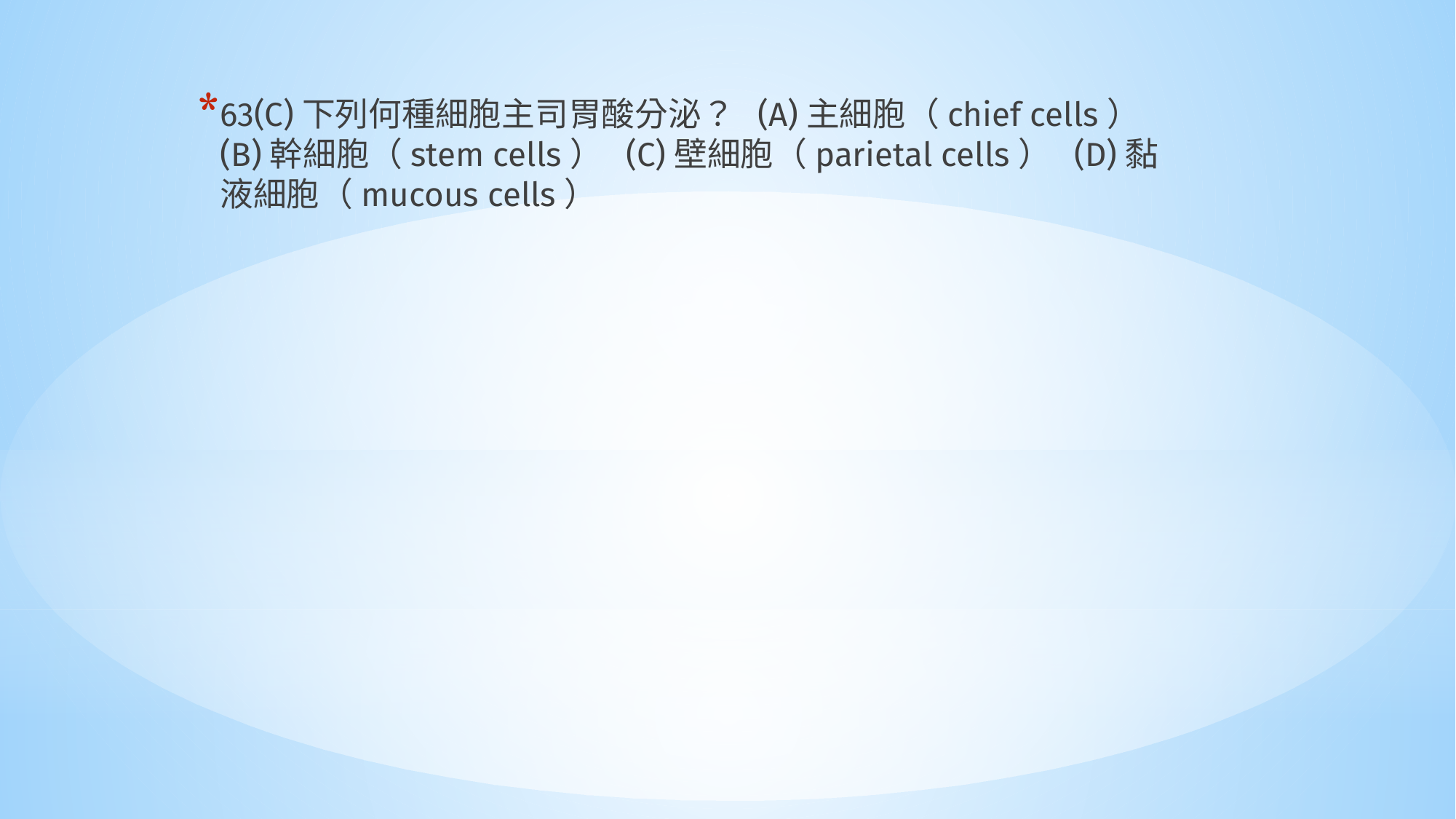

63(C)下列何種細胞主司胃酸分泌？  (A)主細胞（chief cells）  (B)幹細胞（stem cells）  (C)壁細胞（parietal cells）  (D)黏液細胞（mucous cells）
#